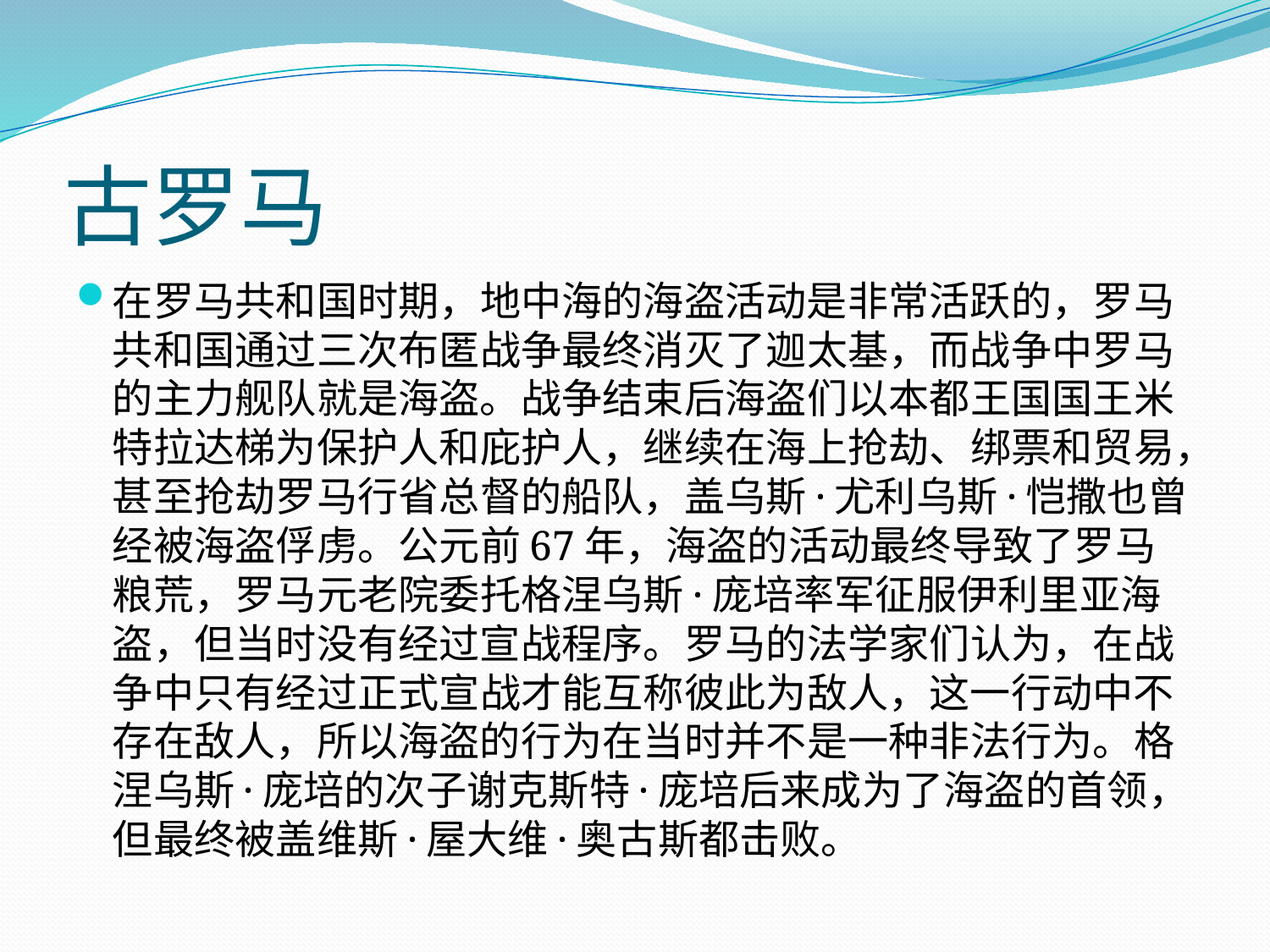

# 古罗马
在罗马共和国时期，地中海的海盗活动是非常活跃的，罗马共和国通过三次布匿战争最终消灭了迦太基，而战争中罗马的主力舰队就是海盗。战争结束后海盗们以本都王国国王米特拉达梯为保护人和庇护人，继续在海上抢劫、绑票和贸易，甚至抢劫罗马行省总督的船队，盖乌斯·尤利乌斯·恺撒也曾经被海盗俘虏。公元前67年，海盗的活动最终导致了罗马粮荒，罗马元老院委托格涅乌斯·庞培率军征服伊利里亚海盗，但当时没有经过宣战程序。罗马的法学家们认为，在战争中只有经过正式宣战才能互称彼此为敌人，这一行动中不存在敌人，所以海盗的行为在当时并不是一种非法行为。格涅乌斯·庞培的次子谢克斯特·庞培后来成为了海盗的首领，但最终被盖维斯·屋大维·奥古斯都击败。